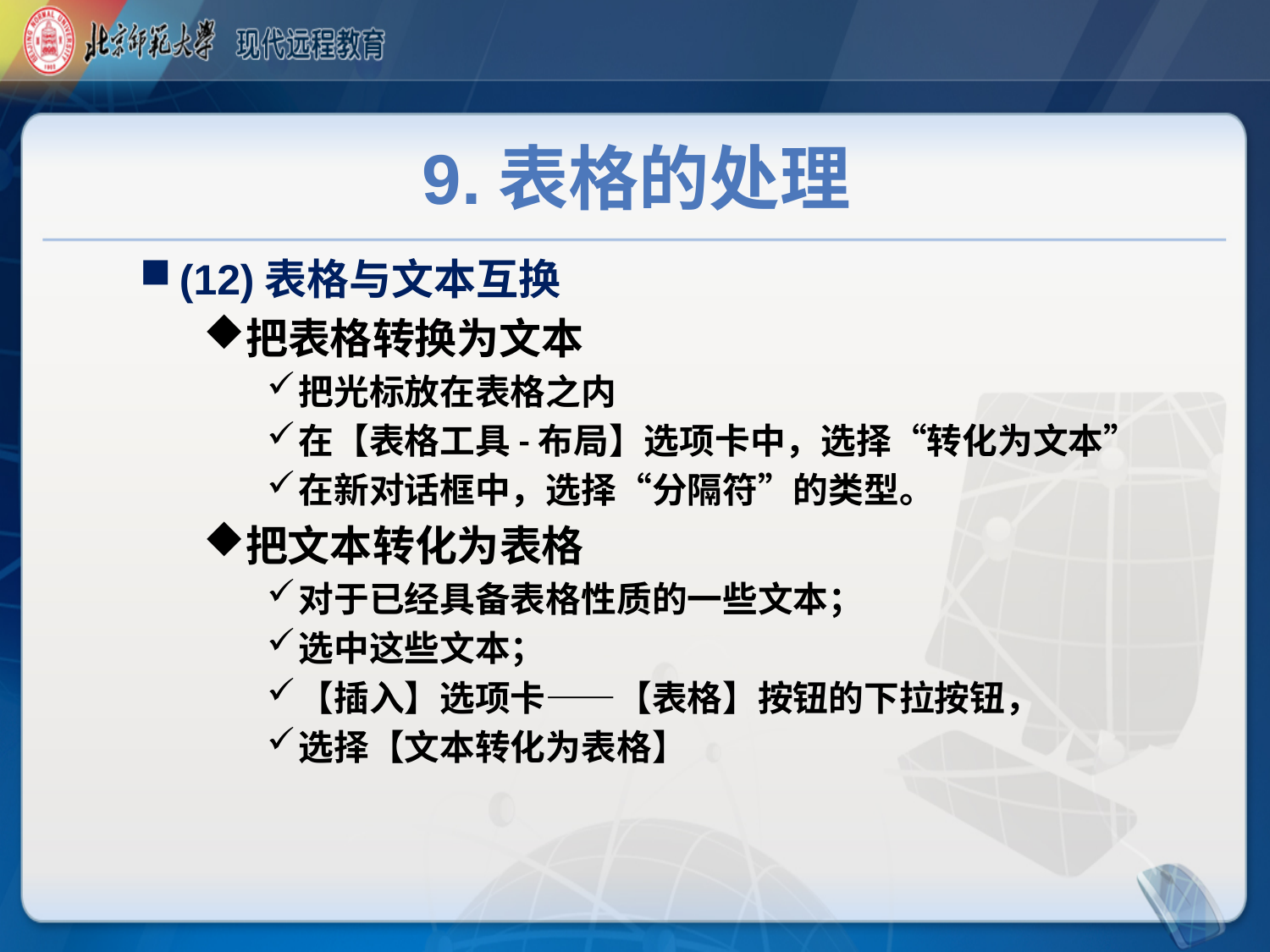

# 9.表格的处理
(12)表格与文本互换
把表格转换为文本
把光标放在表格之内
在【表格工具-布局】选项卡中，选择“转化为文本”
在新对话框中，选择“分隔符”的类型。
把文本转化为表格
对于已经具备表格性质的一些文本；
选中这些文本；
【插入】选项卡——【表格】按钮的下拉按钮，
选择【文本转化为表格】